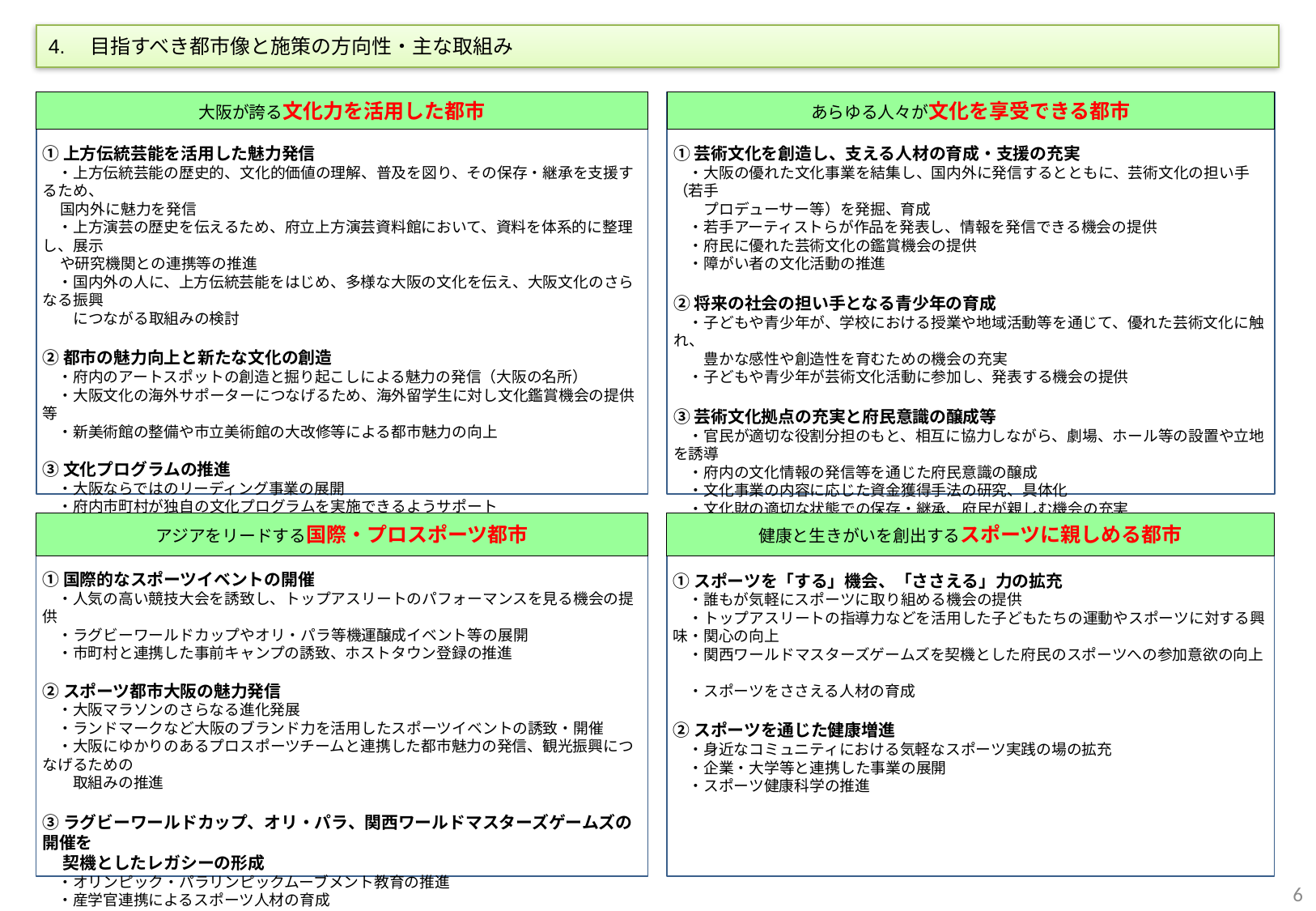

# 4.　目指すべき都市像と施策の方向性・主な取組み

①上方伝統芸能を活用した魅力発信
　・上方伝統芸能の歴史的、文化的価値の理解、普及を図り、その保存・継承を支援するため、
    国内外に魅力を発信
　・上方演芸の歴史を伝えるため、府立上方演芸資料館において、資料を体系的に整理し、展示
    や研究機関との連携等の推進
　・国内外の人に、上方伝統芸能をはじめ、多様な大阪の文化を伝え、大阪文化のさらなる振興
　　につながる取組みの検討

②都市の魅力向上と新たな文化の創造
　・府内のアートスポットの創造と掘り起こしによる魅力の発信（大阪の名所）
　・大阪文化の海外サポーターにつなげるため、海外留学生に対し文化鑑賞機会の提供等
　・新美術館の整備や市立美術館の大改修等による都市魅力の向上

③文化プログラムの推進
　・大阪ならではのリーディング事業の展開
　・府内市町村が独自の文化プログラムを実施できるようサポート
　・関西広域連合における文化プログラム事業との連携
　・アーツカウンシルの機能強化
大阪が誇る文化力を活用した都市

①芸術文化を創造し、支える人材の育成・支援の充実
　・大阪の優れた文化事業を結集し、国内外に発信するとともに、芸術文化の担い手（若手
　　プロデューサー等）を発掘、育成
　・若手アーティストらが作品を発表し、情報を発信できる機会の提供
　・府民に優れた芸術文化の鑑賞機会の提供
　・障がい者の文化活動の推進

②将来の社会の担い手となる青少年の育成
　・子どもや青少年が、学校における授業や地域活動等を通じて、優れた芸術文化に触れ、
　　豊かな感性や創造性を育むための機会の充実
　・子どもや青少年が芸術文化活動に参加し、発表する機会の提供

③芸術文化拠点の充実と府民意識の醸成等
　・官民が適切な役割分担のもと、相互に協力しながら、劇場、ホール等の設置や立地を誘導
　・府内の文化情報の発信等を通じた府民意識の醸成
　・文化事業の内容に応じた資金獲得手法の研究、具体化
　・文化財の適切な状態での保存・継承、府民が親しむ機会の充実
あらゆる人々が文化を享受できる都市
アジアをリードする国際・プロスポーツ都市
健康と生きがいを創出するスポーツに親しめる都市

①国際的なスポーツイベントの開催
　・人気の高い競技大会を誘致し、トップアスリートのパフォーマンスを見る機会の提供
　・ラグビーワールドカップやオリ・パラ等機運醸成イベント等の展開
　・市町村と連携した事前キャンプの誘致、ホストタウン登録の推進

②スポーツ都市大阪の魅力発信
　・大阪マラソンのさらなる進化発展
　・ランドマークなど大阪のブランド力を活用したスポーツイベントの誘致・開催
　・大阪にゆかりのあるプロスポーツチームと連携した都市魅力の発信、観光振興につなげるための
　　取組みの推進

③ラグビーワールドカップ、オリ・パラ、関西ワールドマスターズゲームズの開催を
　 契機としたレガシーの形成
　・オリンピック・パラリンピックムーブメント教育の推進
　・産学官連携によるスポーツ人材の育成

①スポーツを「する」機会、「ささえる」力の拡充
　・誰もが気軽にスポーツに取り組める機会の提供
　・トップアスリートの指導力などを活用した子どもたちの運動やスポーツに対する興味・関心の向上
　・関西ワールドマスターズゲームズを契機とした府民のスポーツへの参加意欲の向上
　・スポーツをささえる人材の育成

②スポーツを通じた健康増進
　・身近なコミュニティにおける気軽なスポーツ実践の場の拡充
　・企業・大学等と連携した事業の展開
　・スポーツ健康科学の推進

6